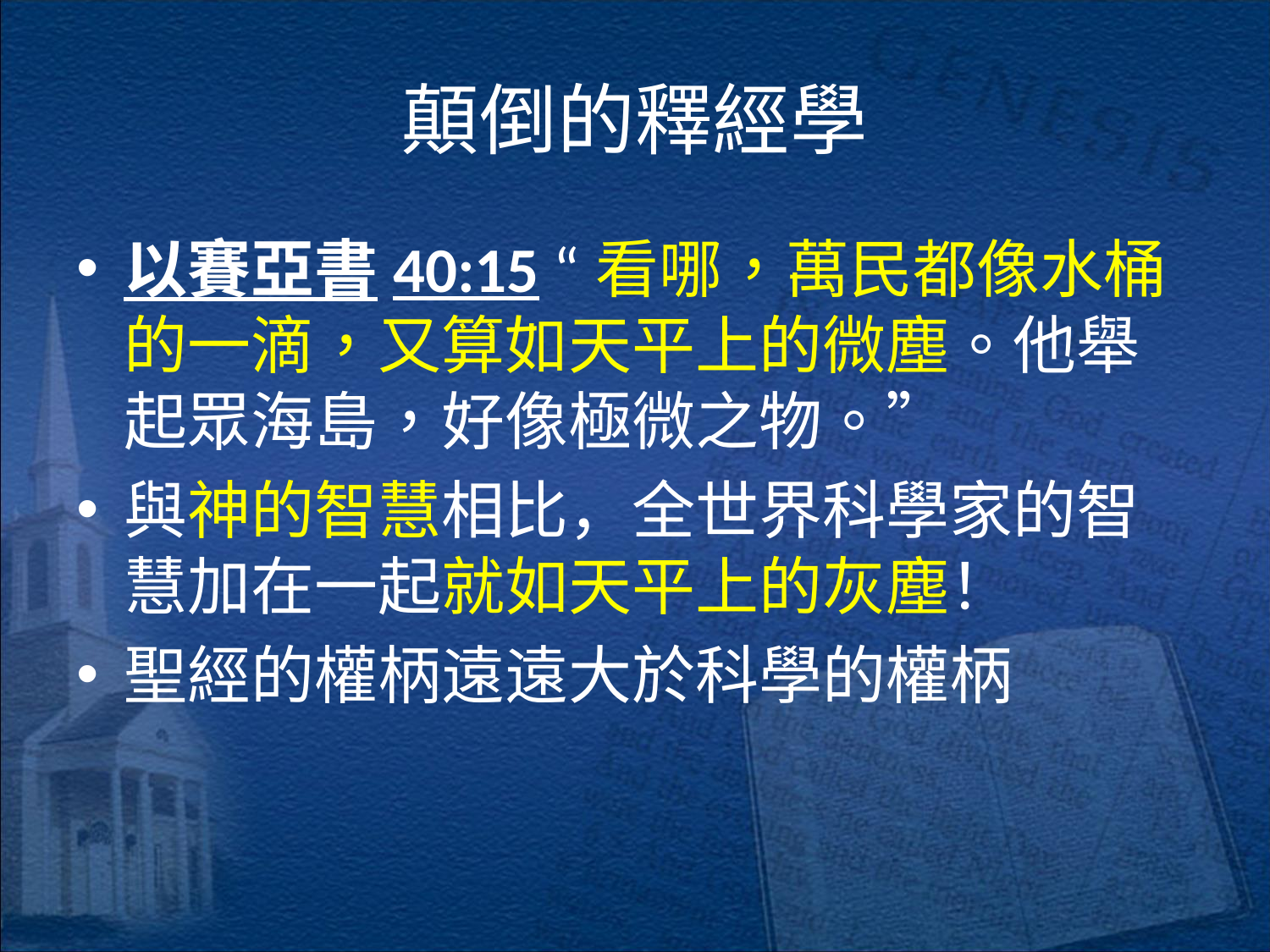

# 顛倒的釋經學
以賽亞書40:15 “看哪，萬民都像水桶的一滴，又算如天平上的微塵。他舉起眾海島，好像極微之物。”
與神的智慧相比，全世界科學家的智慧加在一起就如天平上的灰塵！
聖經的權柄遠遠大於科學的權柄